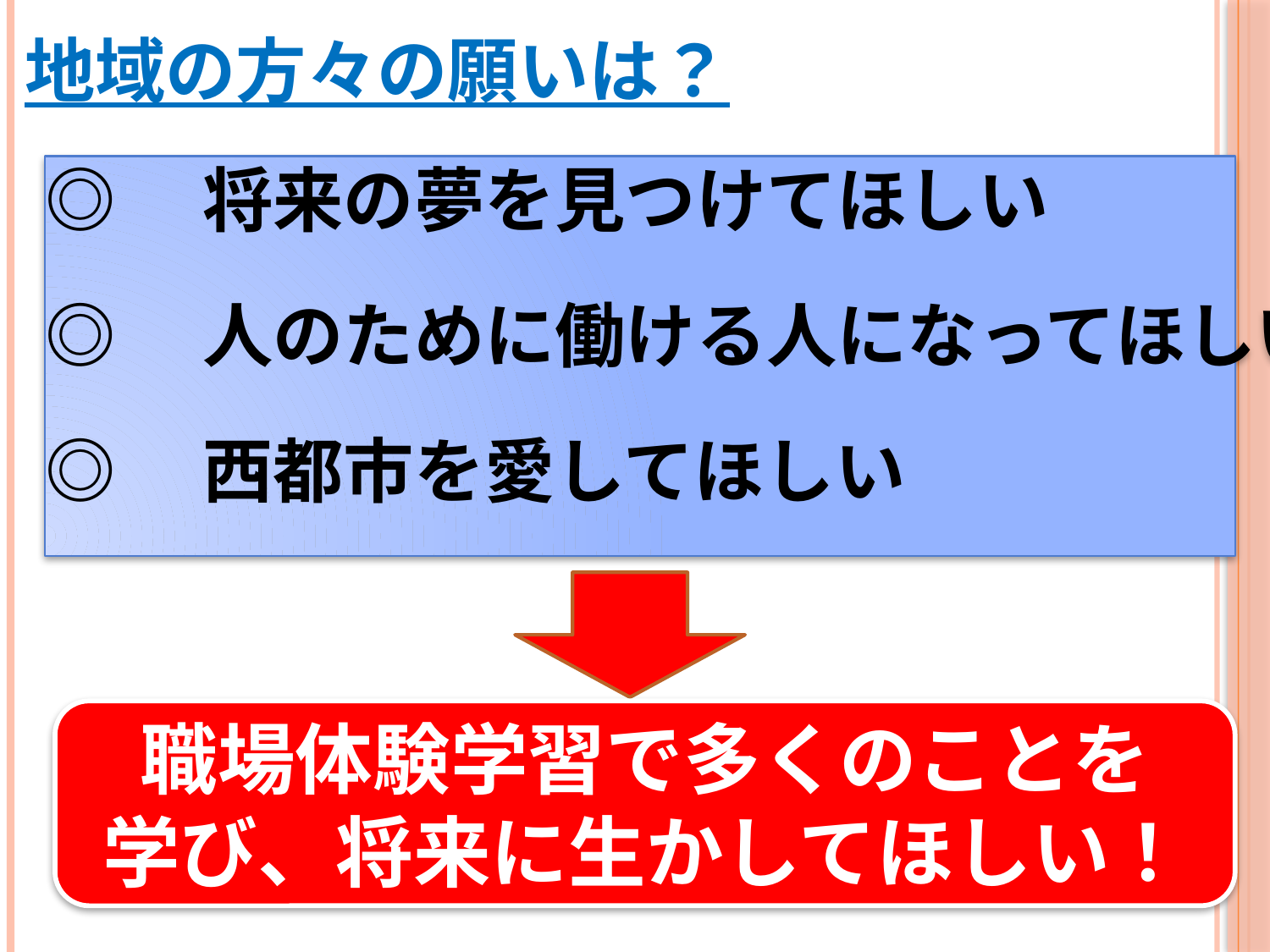

地域の方々の願いは？
◎　将来の夢を見つけてほしい

◎　人のために働ける人になってほしい

◎　西都市を愛してほしい

職場体験学習で多くのことを
学び、将来に生かしてほしい！